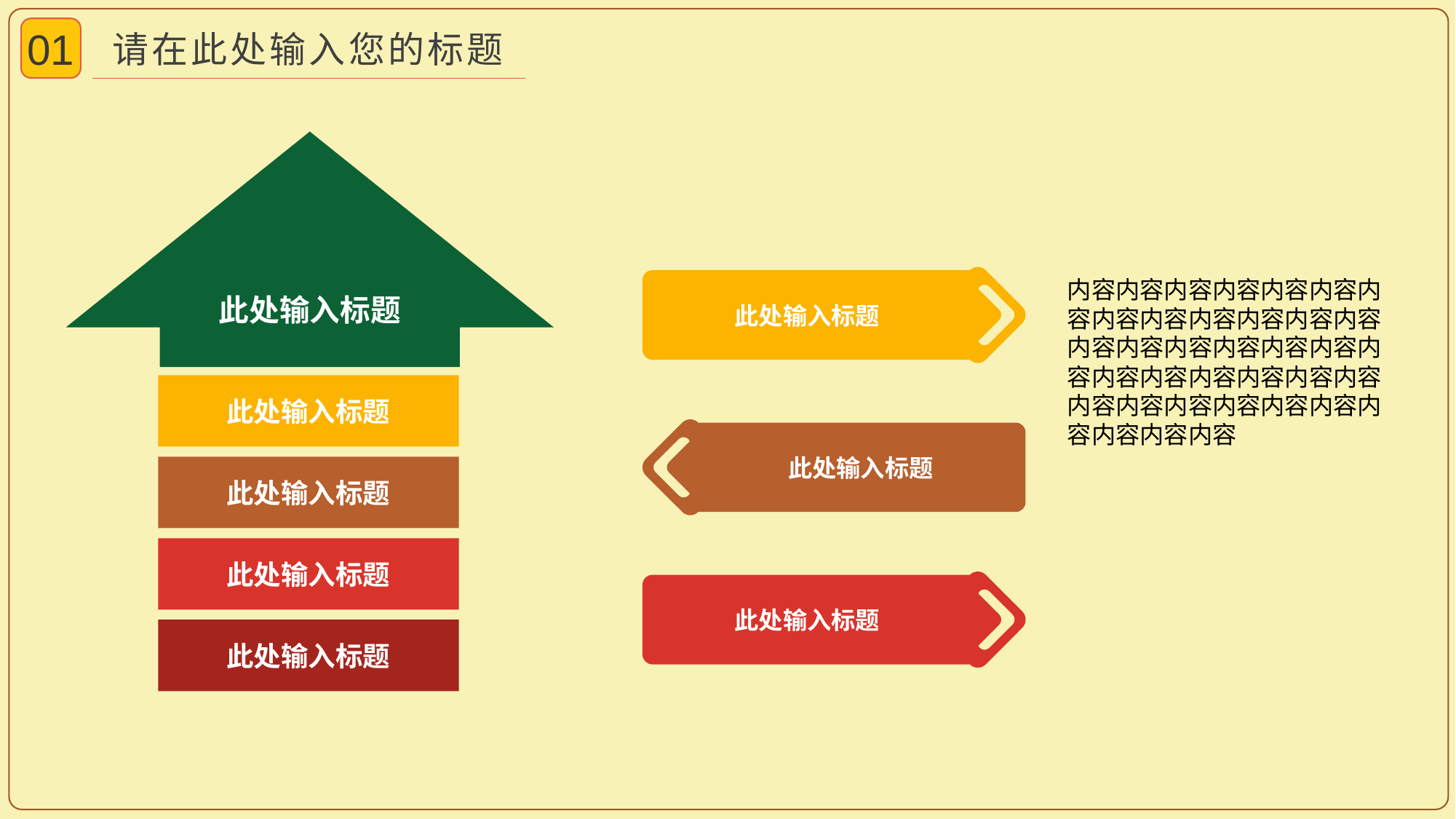

01
请在此处输入您的标题
此处输入标题
此处输入标题
内容内容内容内容内容内容内容内容内容内容内容内容内容内容内容内容内容内容内容内容内容内容内容内容内容内容内容内容内容内容内容内容内容内容内容内容
此处输入标题
此处输入标题
此处输入标题
此处输入标题
此处输入标题
此处输入标题